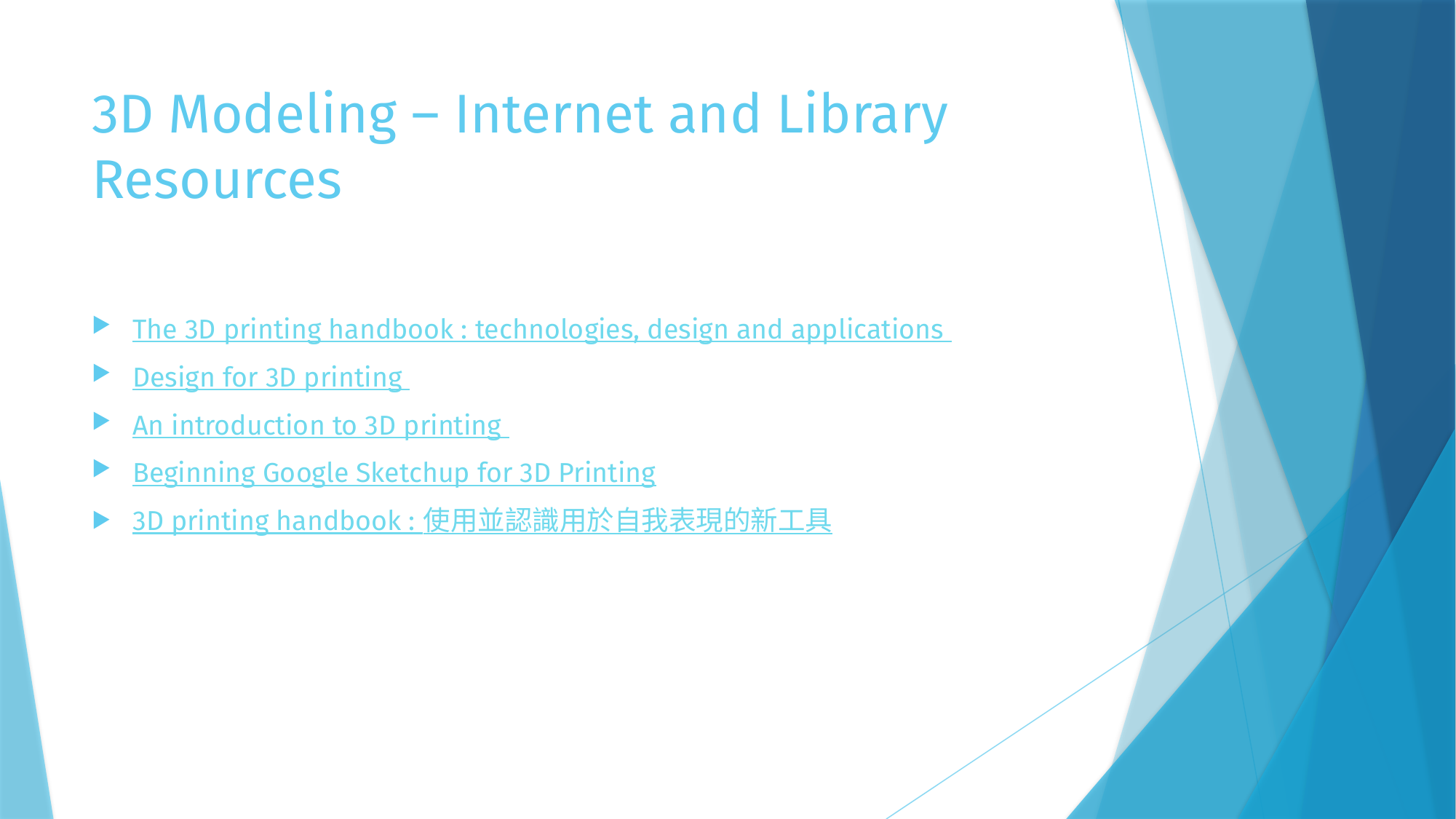

# 3D Modeling – Internet and Library Resources

The 3D printing handbook : technologies, design and applications
Design for 3D printing
An introduction to 3D printing
Beginning Google Sketchup for 3D Printing
3D printing handbook : 使用並認識用於自我表現的新工具